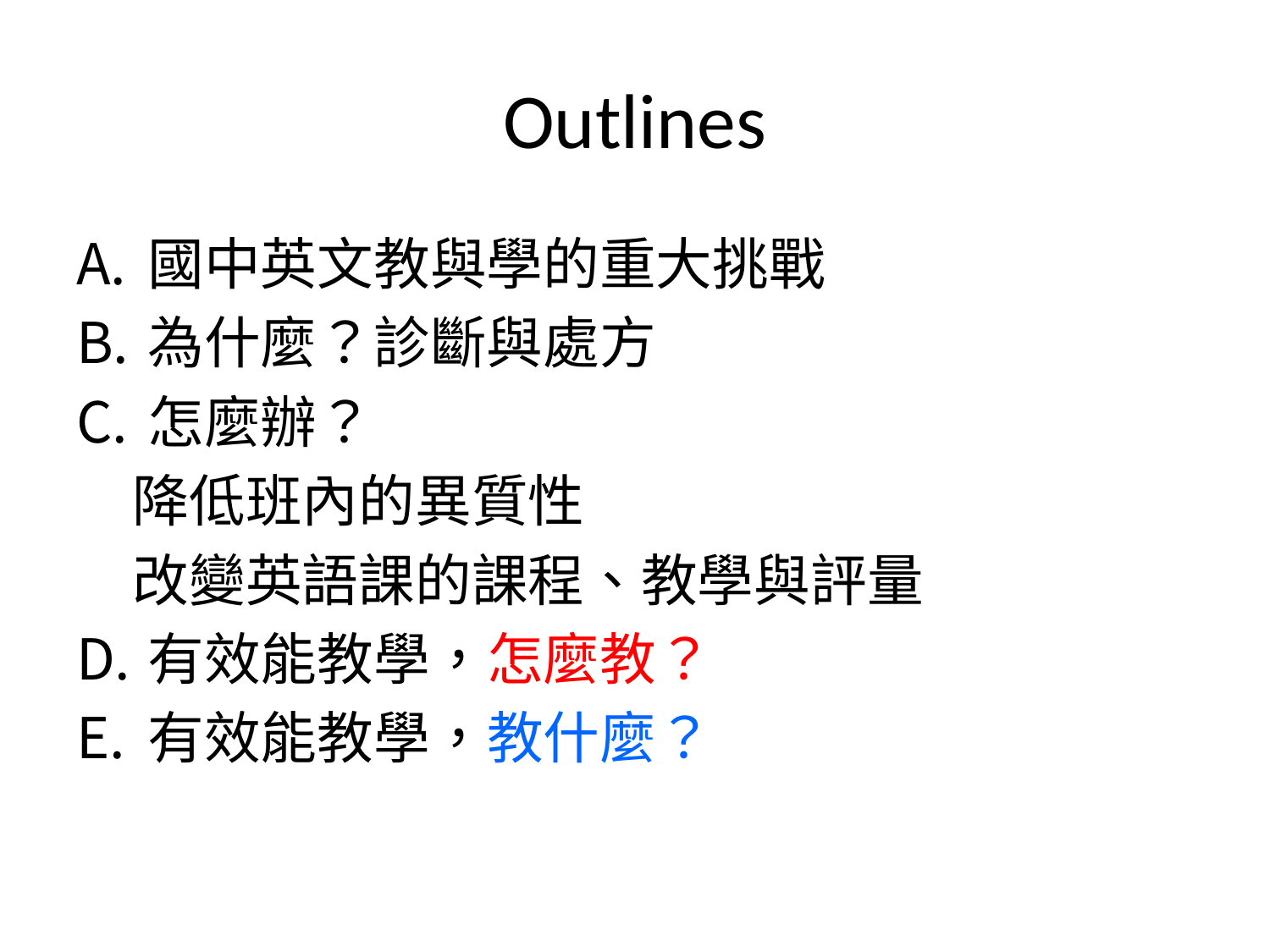

# Outlines
國中英文教與學的重大挑戰
為什麼？診斷與處方
怎麼辦？
　降低班內的異質性
　改變英語課的課程、教學與評量
有效能教學，怎麼教？
有效能教學，教什麼？